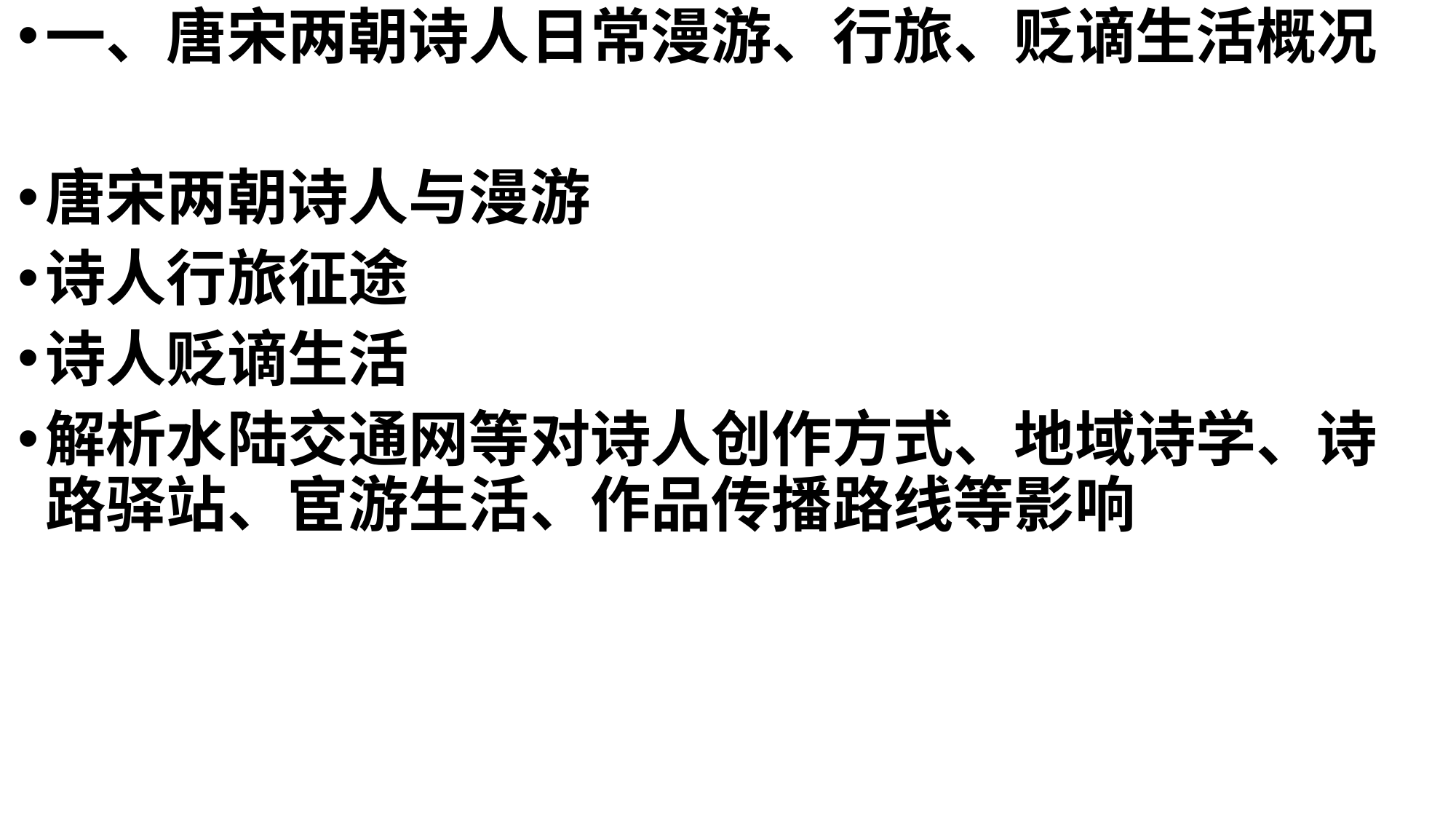

一、唐宋两朝诗人日常漫游、行旅、贬谪生活概况

唐宋两朝诗人与漫游
诗人行旅征途
诗人贬谪生活
解析水陆交通网等对诗人创作方式、地域诗学、诗路驿站、宦游生活、作品传播路线等影响